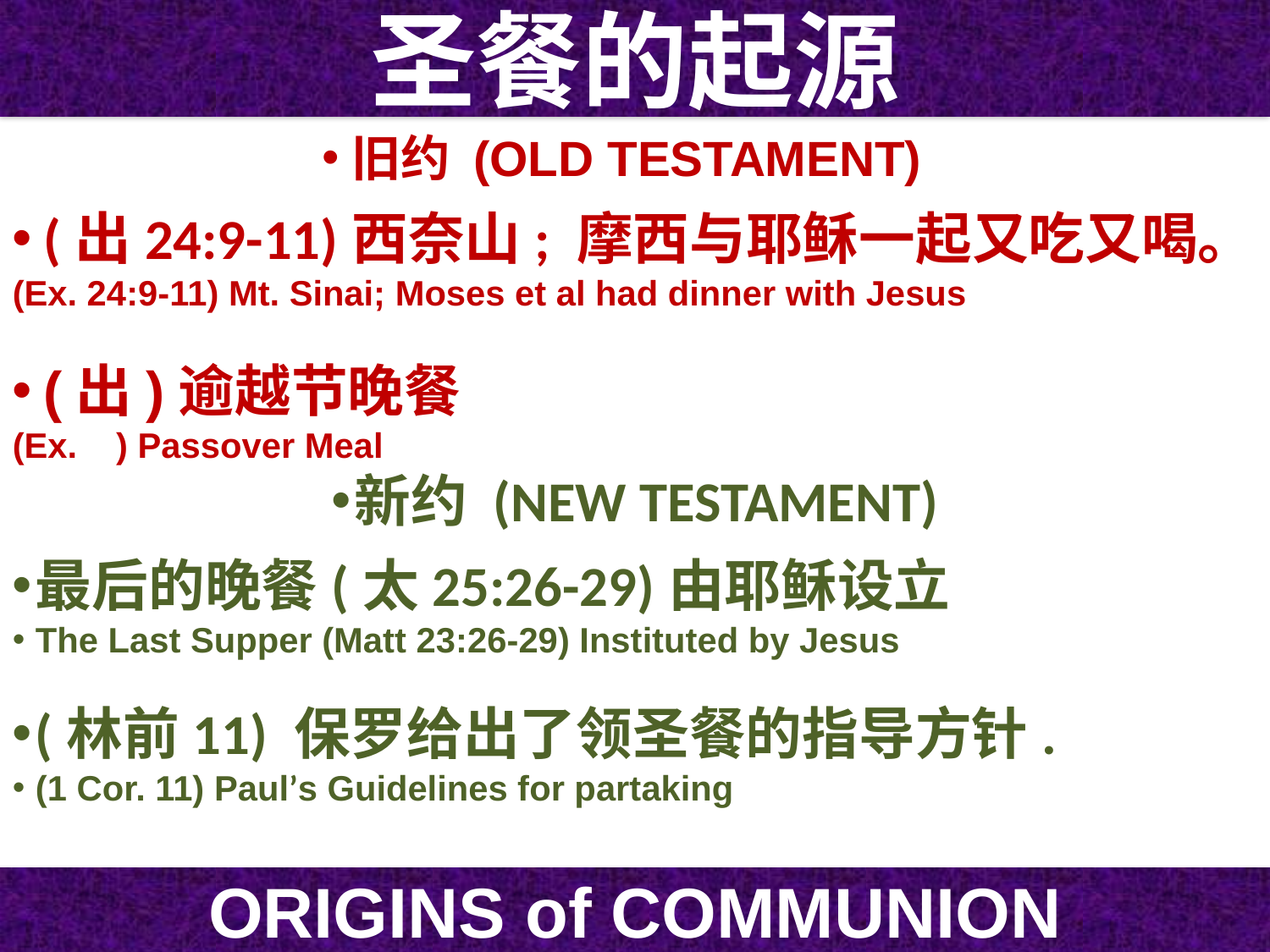

圣餐的起源
旧约 (OLD TESTAMENT)

(出24:9-11)西奈山; 摩西与耶稣一起又吃又喝。
(Ex. 24:9-11) Mt. Sinai; Moses et al had dinner with Jesus

(出)逾越节晚餐
(Ex.    ) Passover Meal
新约 (NEW TESTAMENT)

最后的晚餐(太25:26-29)由耶稣设立
The Last Supper (Matt 23:26-29) Instituted by Jesus

(林前11) 保罗给出了领圣餐的指导方针.
(1 Cor. 11) Paul’s Guidelines for partaking

ORIGINS of COMMUNION